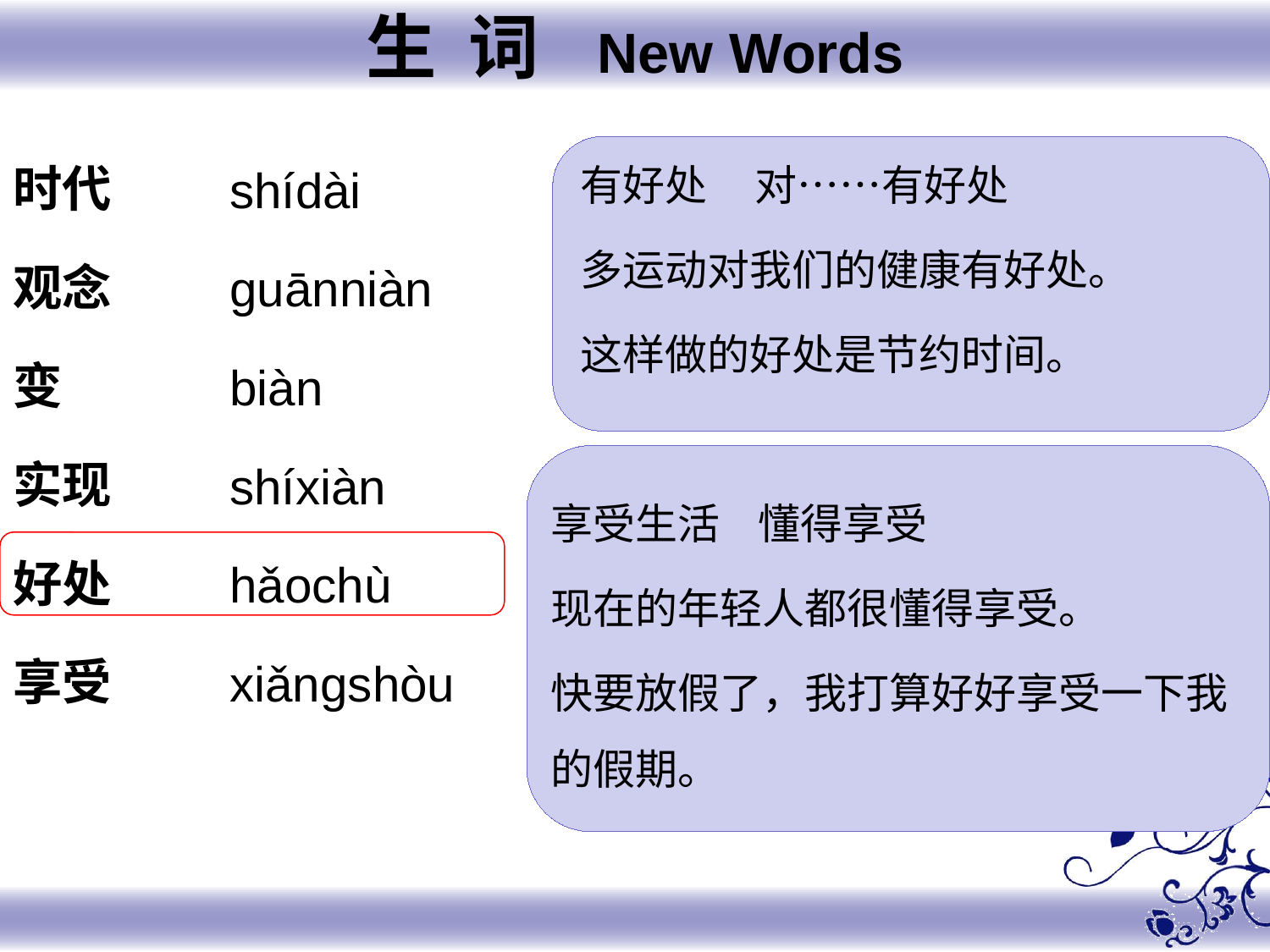

生  词   New Words
时代
观念
变
实现
好处
享受
shídài
guānniàn
biàn
shíxiàn
hǎochù
xiǎngshòu

有好处     对……有好处
多运动对我们的健康有好处。
这样做的好处是节约时间。

享受生活    懂得享受
现在的年轻人都很懂得享受。
快要放假了，我打算好好享受一下我的假期。